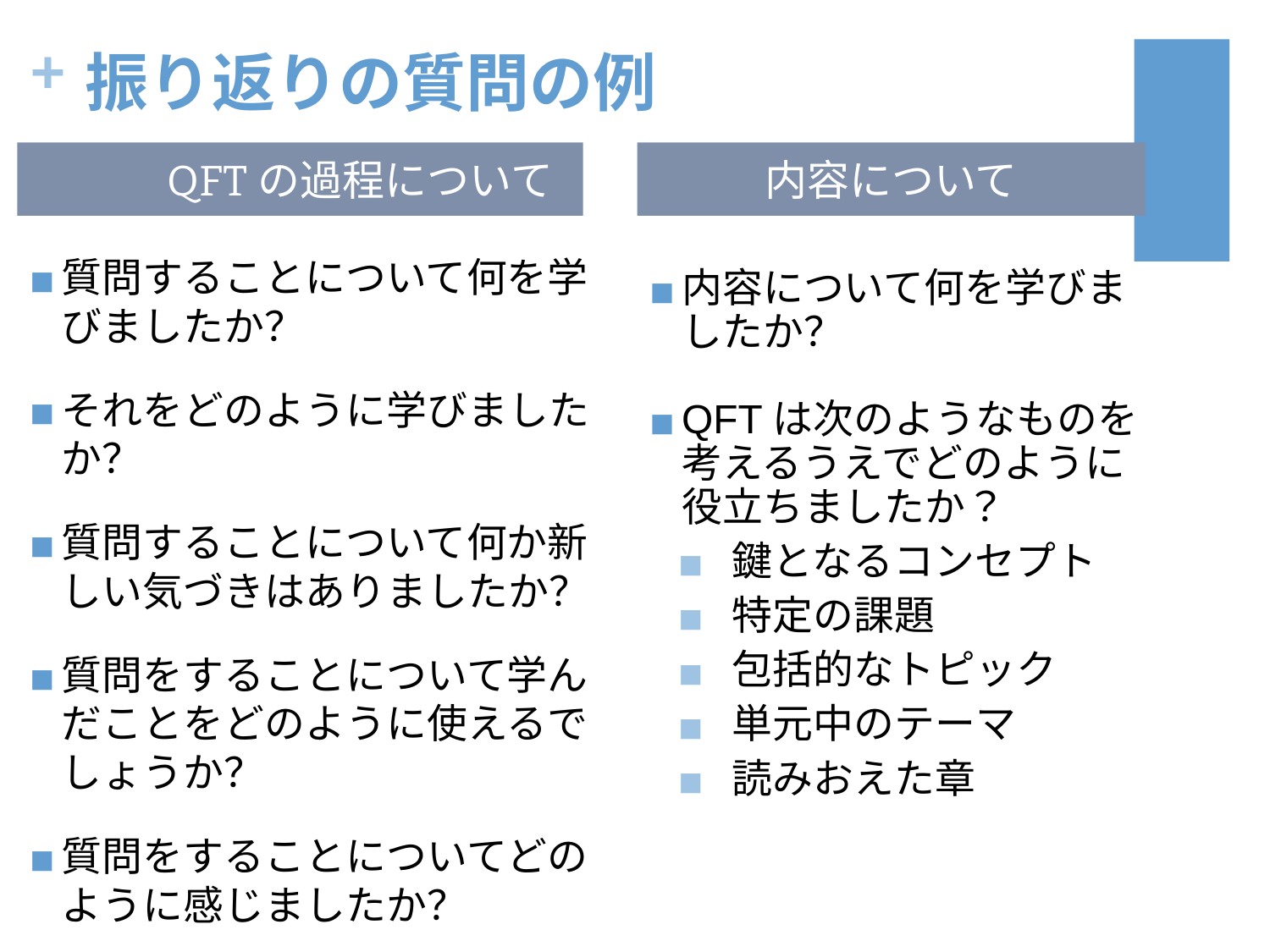

# 振り返りの質問の例

　　　QFTの過程について

内容について
質問することについて何を学びましたか？
それをどのように学びましたか？
質問することについて何か新しい気づきはありましたか？
質問をすることについて学んだことをどのように使えるでしょうか？
質問をすることについてどのように感じましたか？
内容について何を学びましたか？

QFTは次のようなものを考えるうえでどのように役立ちましたか？
 鍵となるコンセプト
 特定の課題
 包括的なトピック
 単元中のテーマ
 読みおえた章